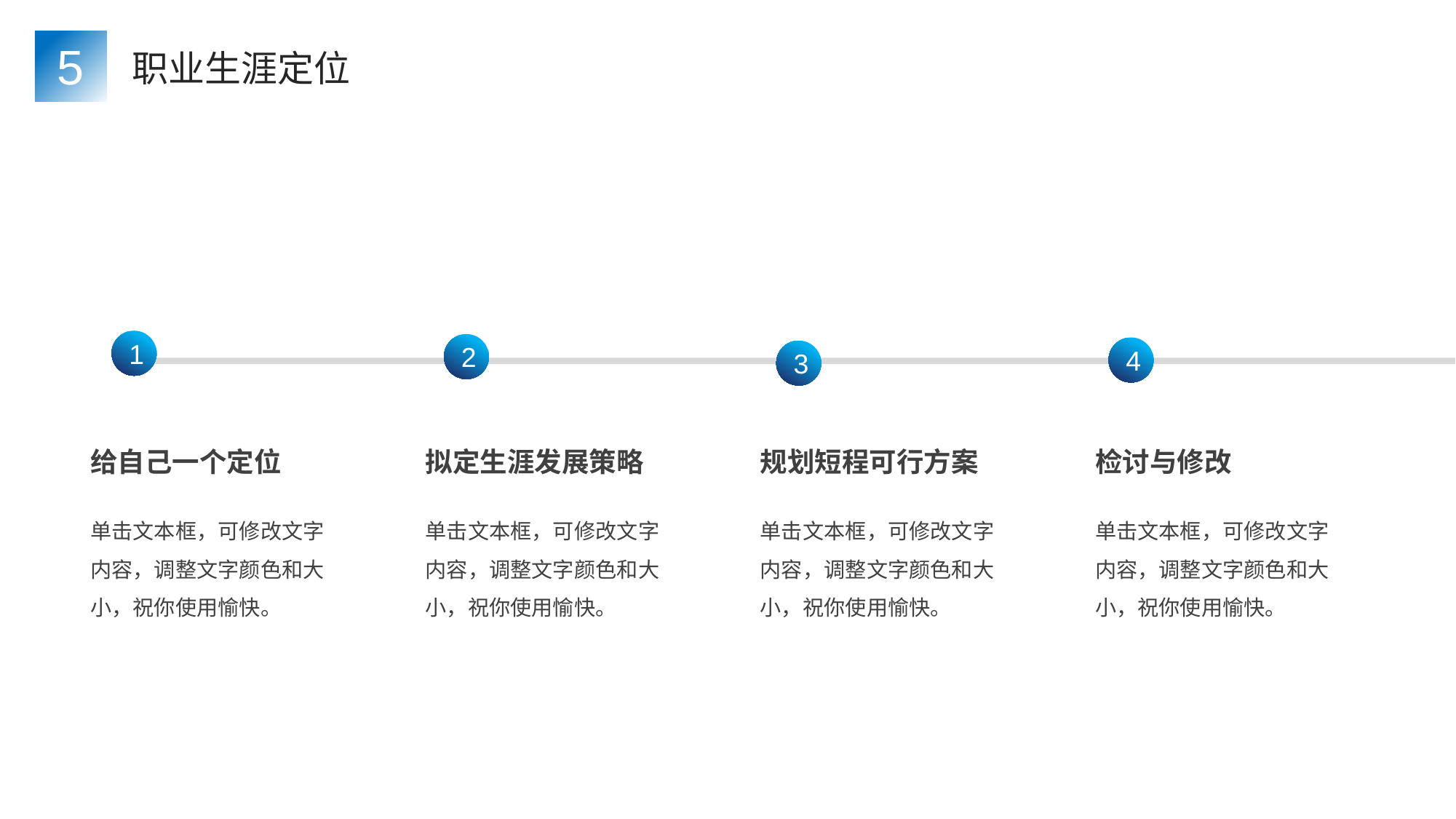

5
职业生涯定位
1
2
4
3

给自己一个定位
拟定生涯发展策略
规划短程可行方案
检讨与修改
单击文本框，可修改文字内容，调整文字颜色和大小，祝你使用愉快。
单击文本框，可修改文字内容，调整文字颜色和大小，祝你使用愉快。
单击文本框，可修改文字内容，调整文字颜色和大小，祝你使用愉快。
单击文本框，可修改文字内容，调整文字颜色和大小，祝你使用愉快。